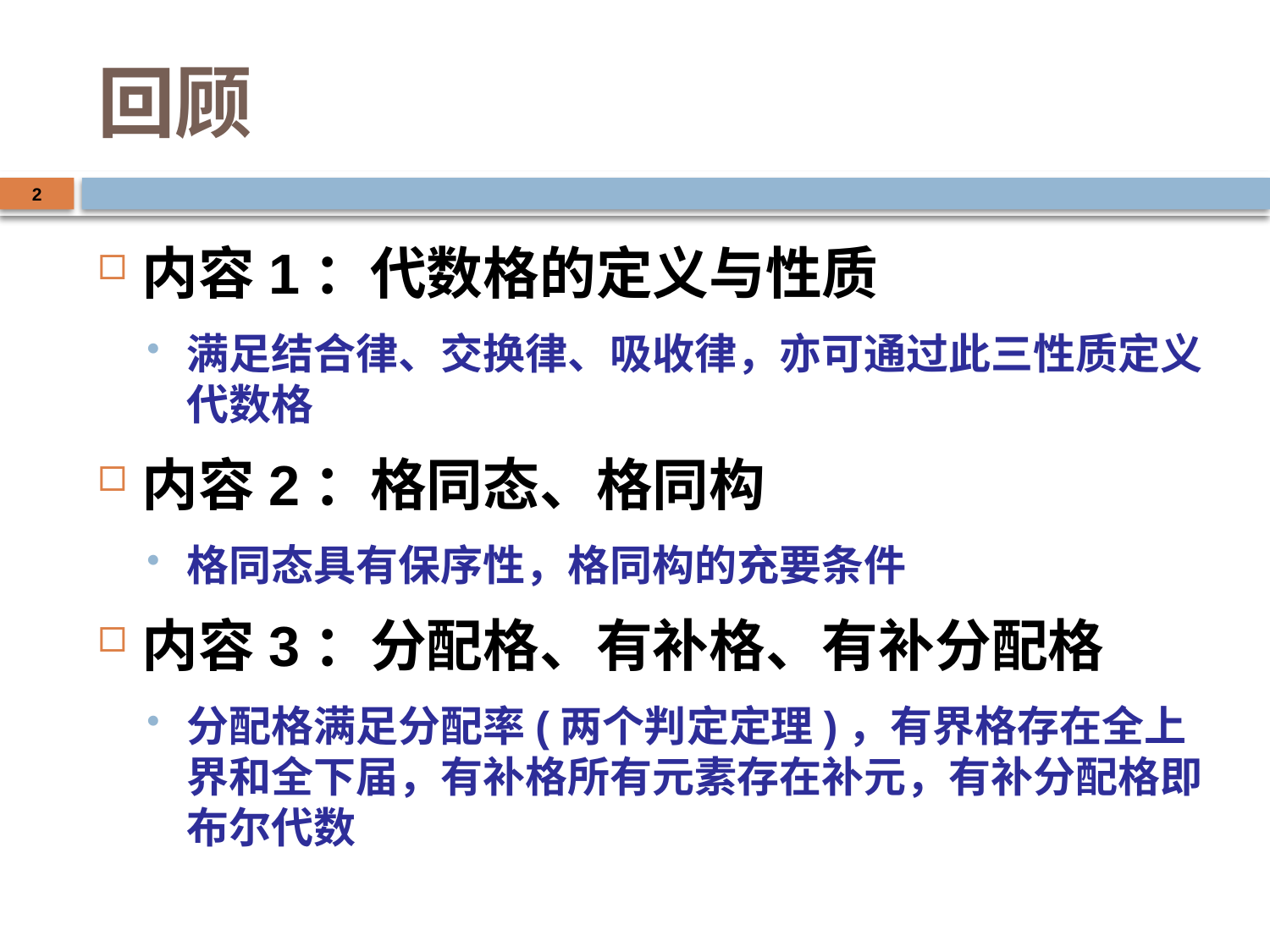

# 回顾
2
内容1：代数格的定义与性质
满足结合律、交换律、吸收律，亦可通过此三性质定义代数格
内容2：格同态、格同构
格同态具有保序性，格同构的充要条件
内容3：分配格、有补格、有补分配格
分配格满足分配率(两个判定定理)，有界格存在全上界和全下届，有补格所有元素存在补元，有补分配格即布尔代数